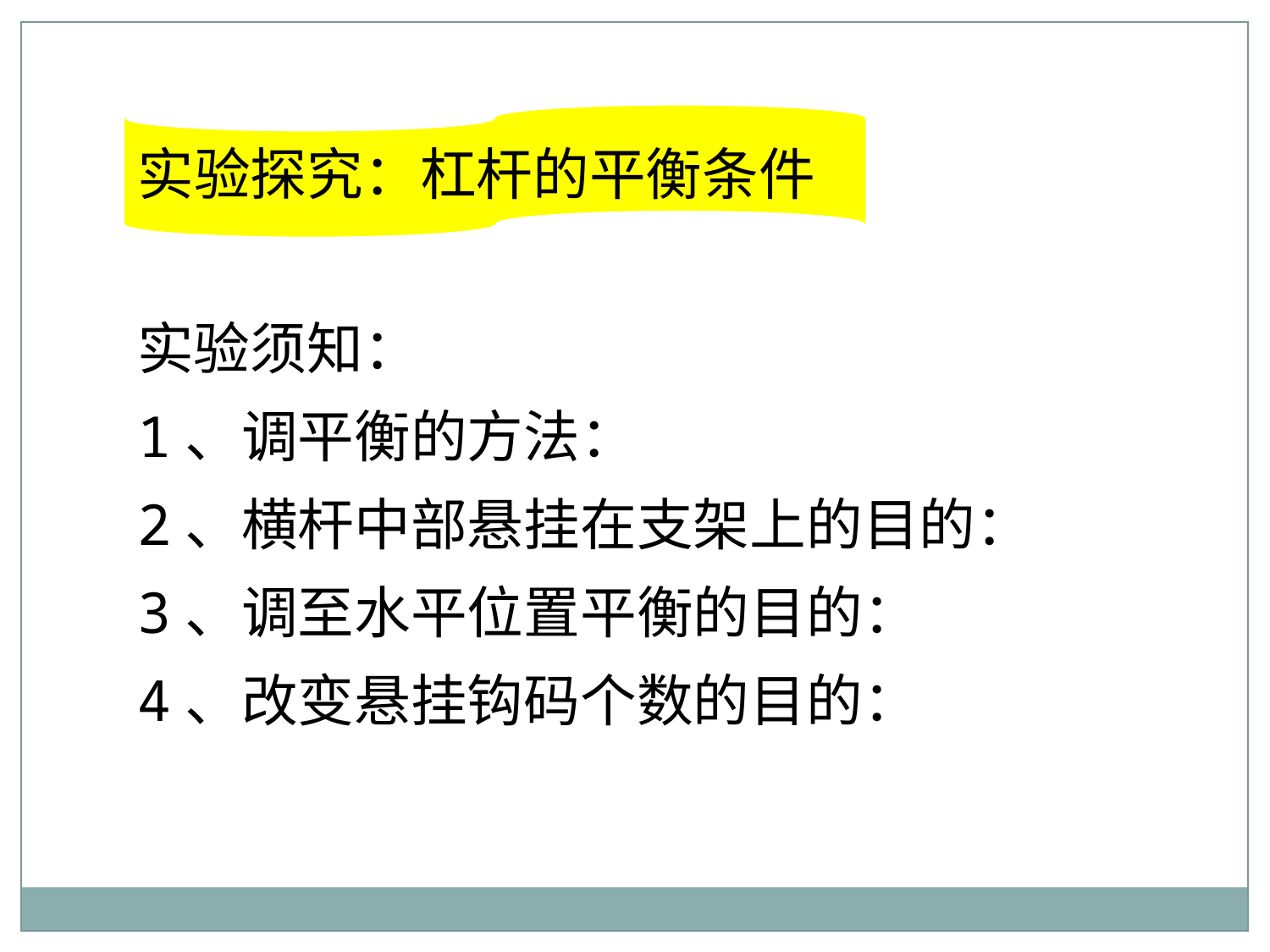

实验探究：杠杆的平衡条件
实验须知：
1、调平衡的方法：
2、横杆中部悬挂在支架上的目的：
3、调至水平位置平衡的目的：
4、改变悬挂钩码个数的目的：